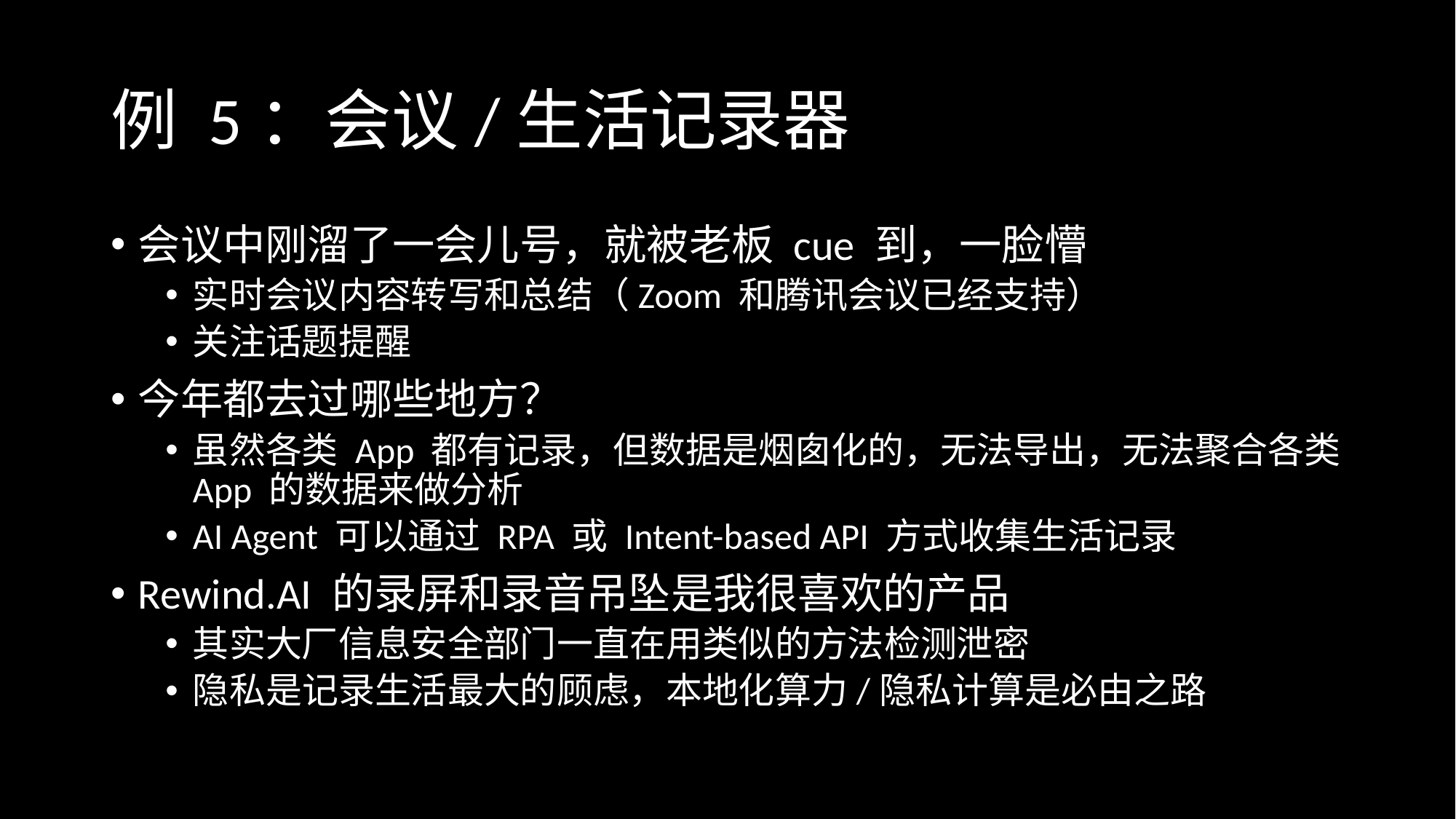

# 例 5：会议/生活记录器
会议中刚溜了一会儿号，就被老板 cue 到，一脸懵
实时会议内容转写和总结（Zoom 和腾讯会议已经支持）
关注话题提醒
今年都去过哪些地方？
虽然各类 App 都有记录，但数据是烟囱化的，无法导出，无法聚合各类 App 的数据来做分析
AI Agent 可以通过 RPA 或 Intent-based API 方式收集生活记录
Rewind.AI 的录屏和录音吊坠是我很喜欢的产品
其实大厂信息安全部门一直在用类似的方法检测泄密
隐私是记录生活最大的顾虑，本地化算力/隐私计算是必由之路